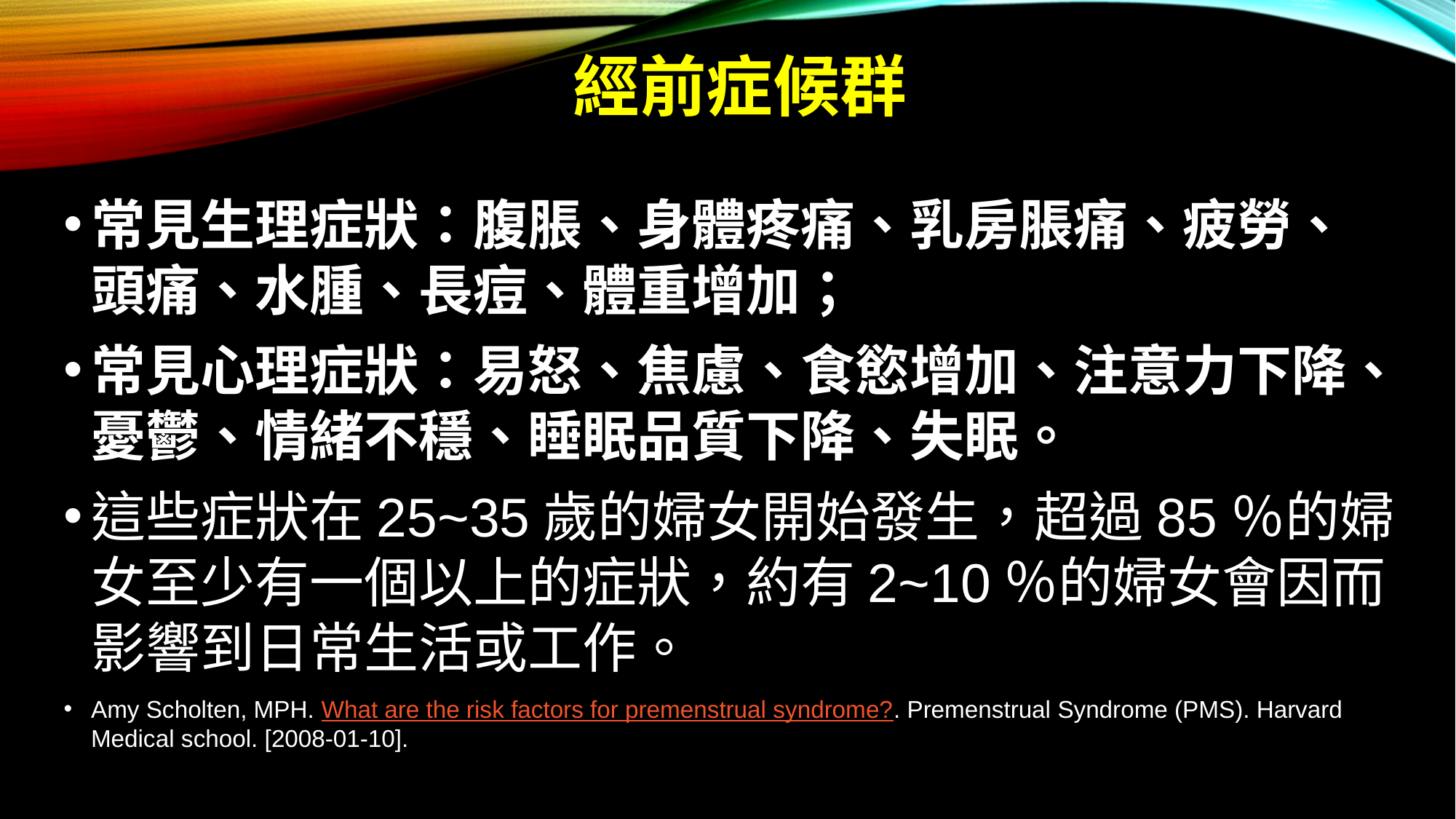

# 經前症候群
常見生理症狀：腹脹、身體疼痛、乳房脹痛、疲勞、頭痛、水腫、長痘、體重增加；
常見心理症狀：易怒、焦慮、食慾增加、注意力下降、憂鬱、情緒不穩、睡眠品質下降、失眠。
這些症狀在25~35歲的婦女開始發生，超過85％的婦女至少有一個以上的症狀，約有2~10％的婦女會因而影響到日常生活或工作。
Amy Scholten, MPH. What are the risk factors for premenstrual syndrome?. Premenstrual Syndrome (PMS). Harvard Medical school. [2008-01-10].